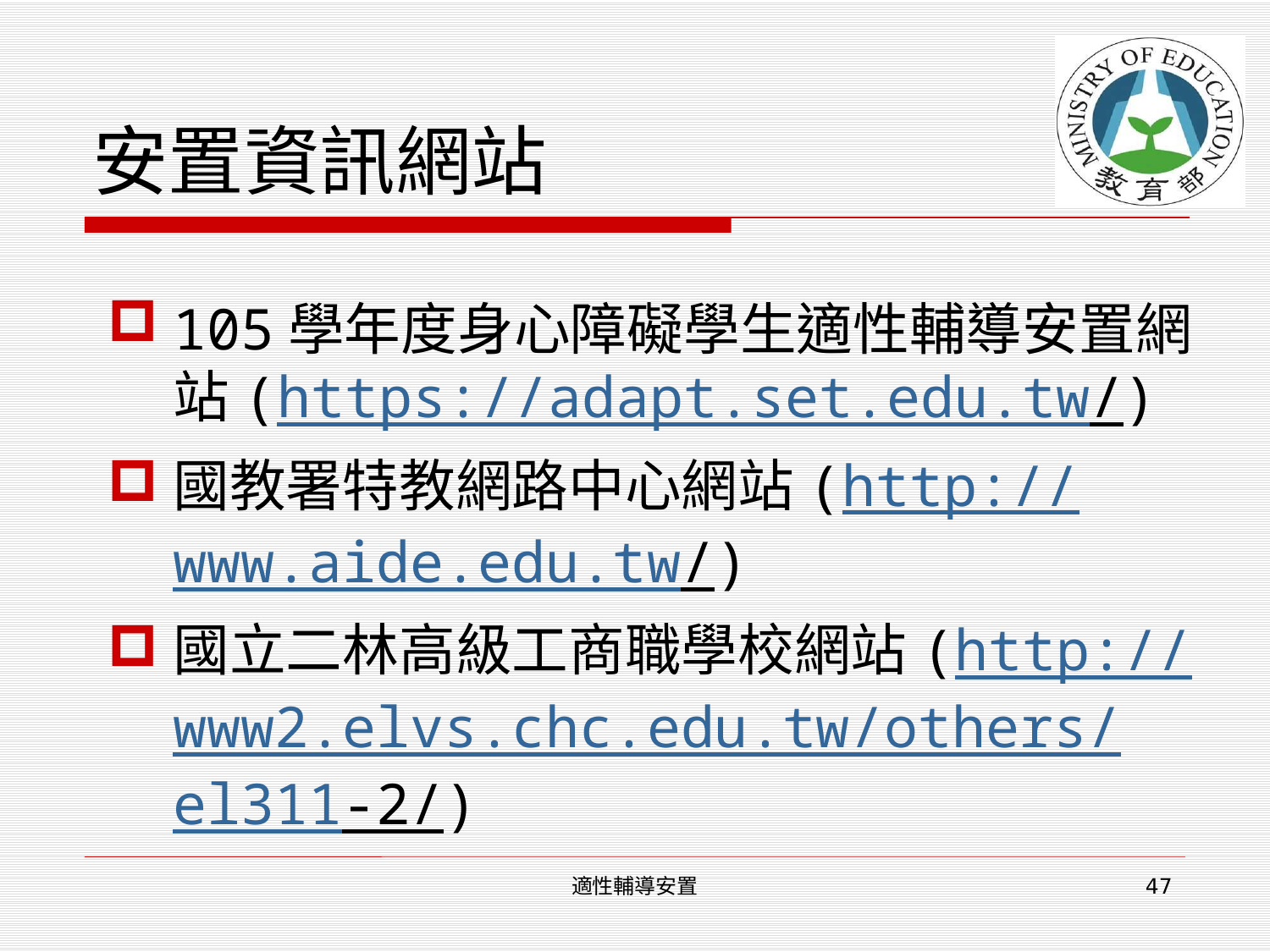

# 安置資訊網站
105學年度身心障礙學生適性輔導安置網站(https://adapt.set.edu.tw/)
國教署特教網路中心網站(http://www.aide.edu.tw/)
國立二林高級工商職學校網站(http://www2.elvs.chc.edu.tw/others/el311-2/)
適性輔導安置
47